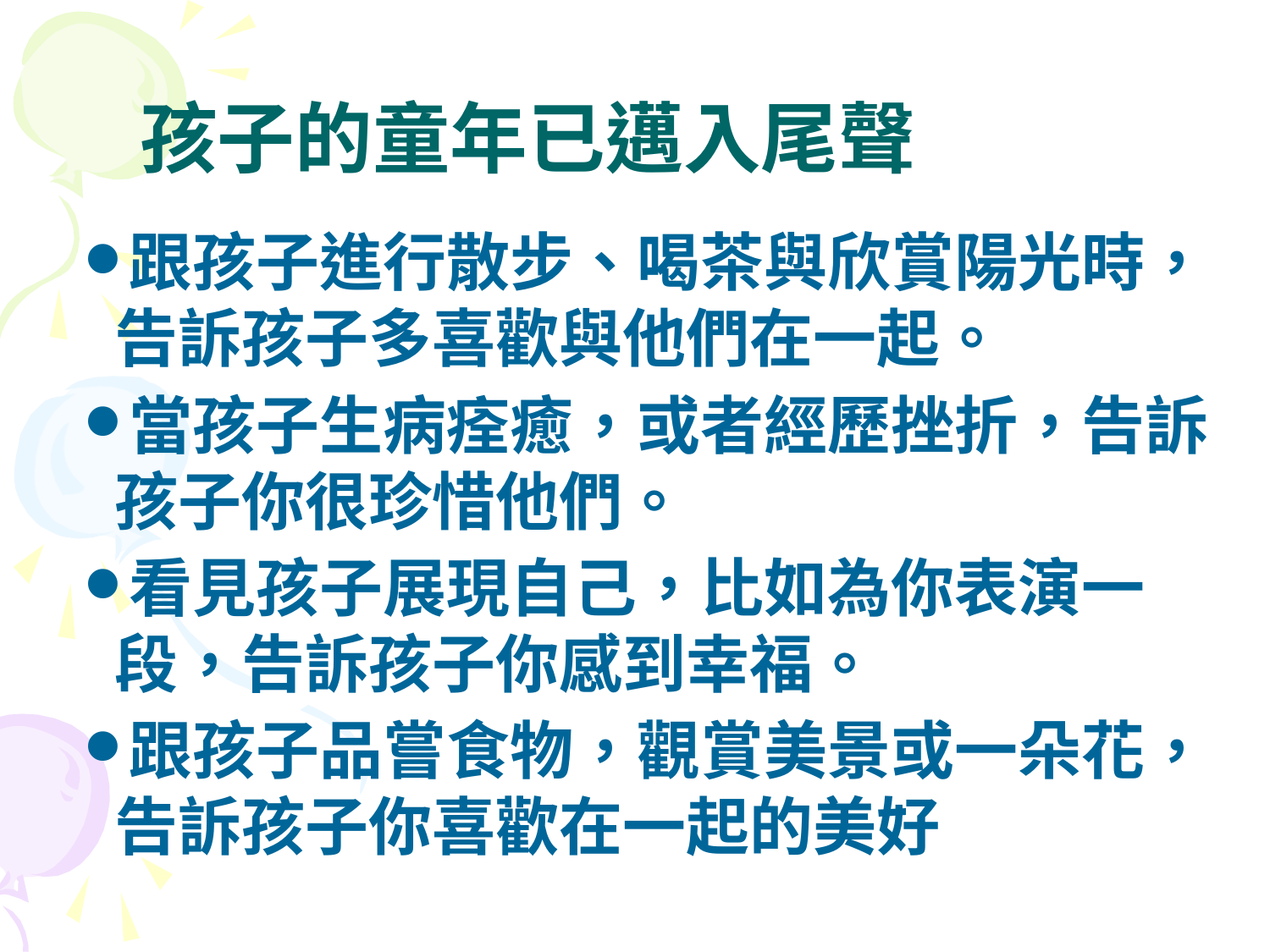

# 孩子的童年已邁入尾聲
跟孩子進行散步、喝茶與欣賞陽光時，告訴孩子多喜歡與他們在一起。
當孩子生病痊癒，或者經歷挫折，告訴孩子你很珍惜他們。
看見孩子展現自己，比如為你表演一段，告訴孩子你感到幸福。
跟孩子品嘗食物，觀賞美景或一朵花，告訴孩子你喜歡在一起的美好